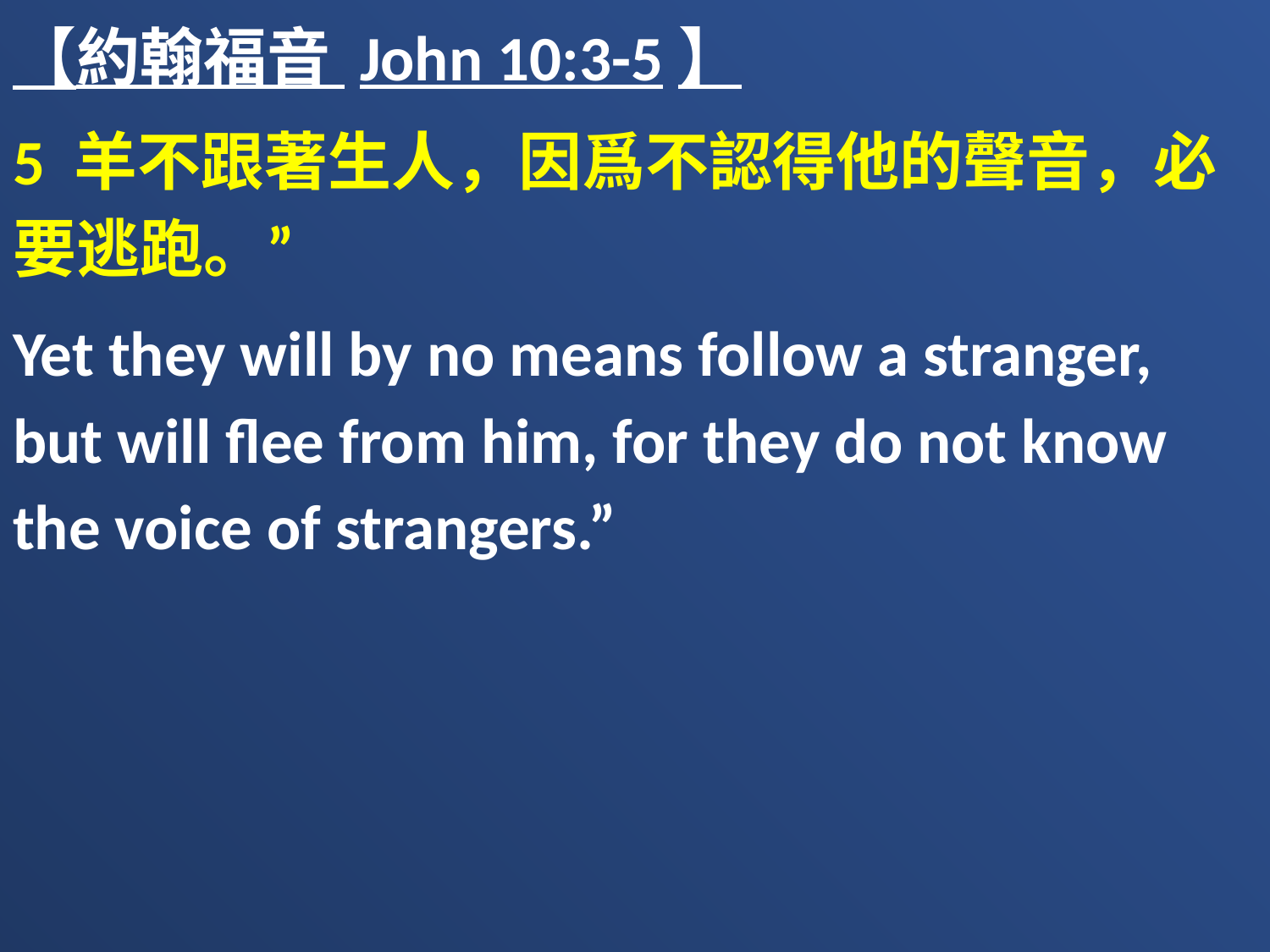

【約翰福音 John 10:3-5】
5 羊不跟著生人，因爲不認得他的聲音，必要逃跑。”
Yet they will by no means follow a stranger, but will flee from him, for they do not know the voice of strangers.”